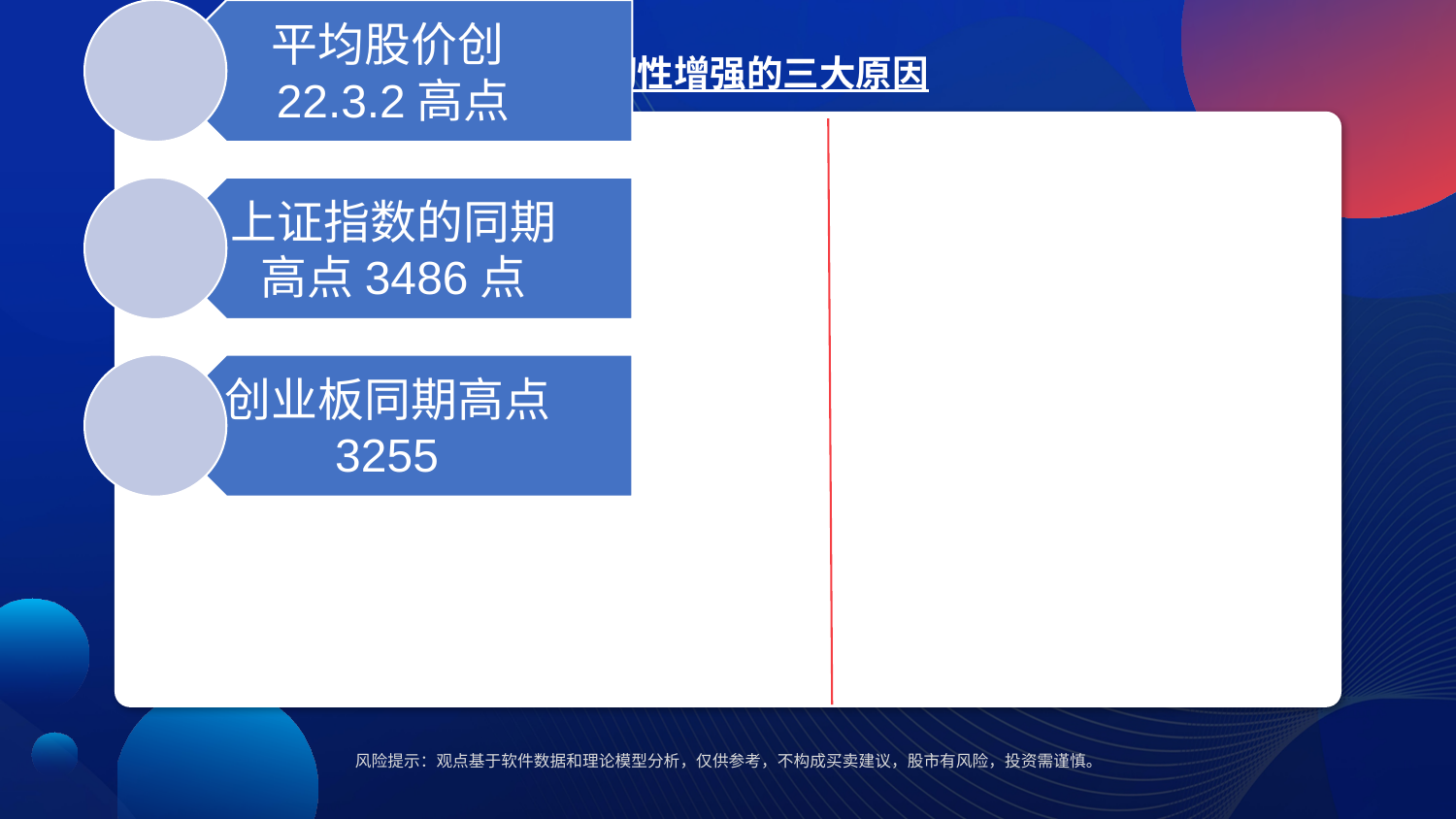

A股韧性增强的三大原因

平均股价创22.3.2高点
上证指数的同期高点3486点
创业板同期高点3255